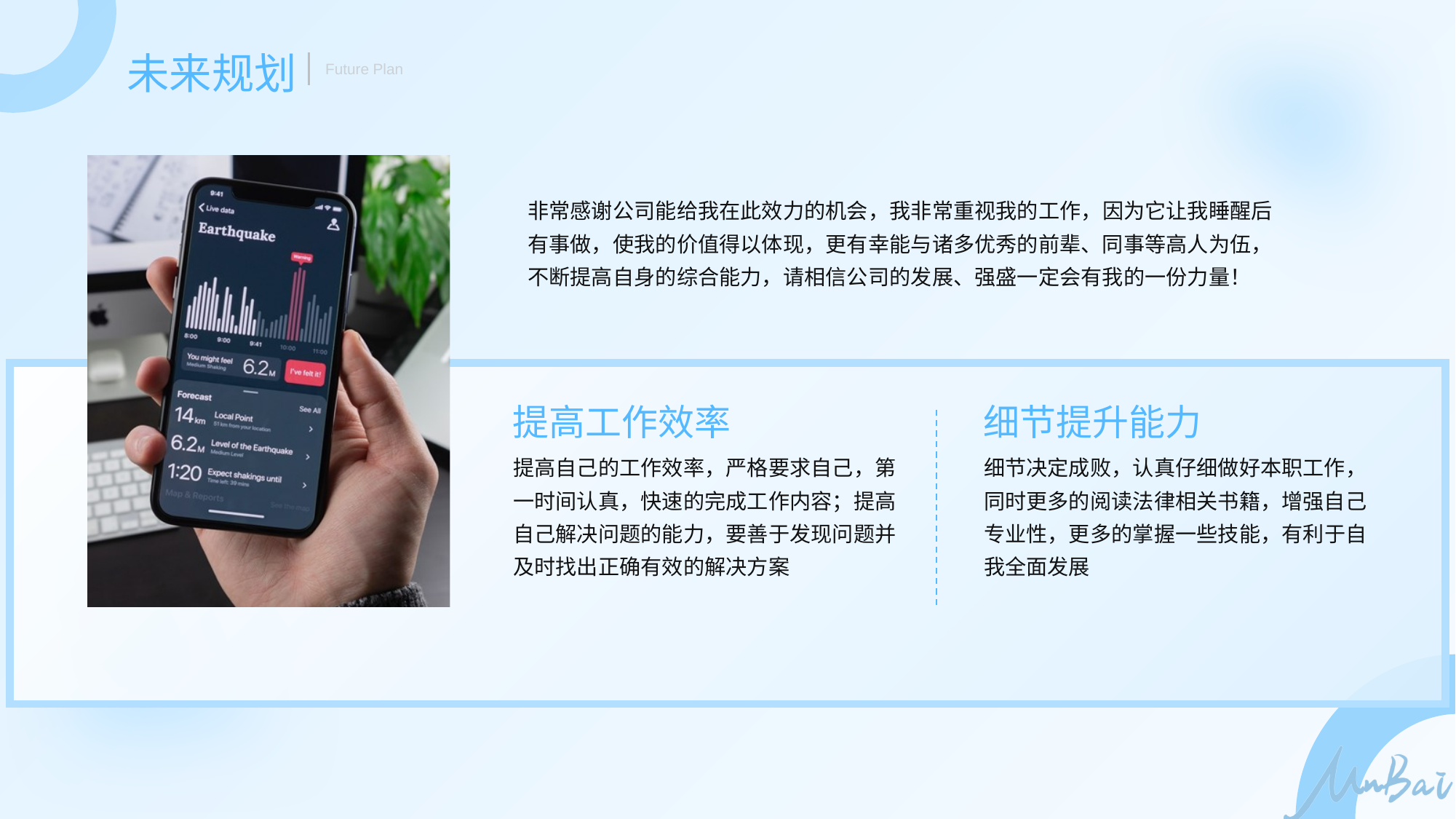

未来规划
Future Plan

非常感谢公司能给我在此效力的机会，我非常重视我的工作，因为它让我睡醒后有事做，使我的价值得以体现，更有幸能与诸多优秀的前辈、同事等高人为伍，不断提高自身的综合能力，请相信公司的发展、强盛一定会有我的一份力量！

提高工作效率
细节提升能力
提高自己的工作效率，严格要求自己，第一时间认真，快速的完成工作内容；提高自己解决问题的能力，要善于发现问题并及时找出正确有效的解决方案
细节决定成败，认真仔细做好本职工作，同时更多的阅读法律相关书籍，增强自己专业性，更多的掌握一些技能，有利于自我全面发展